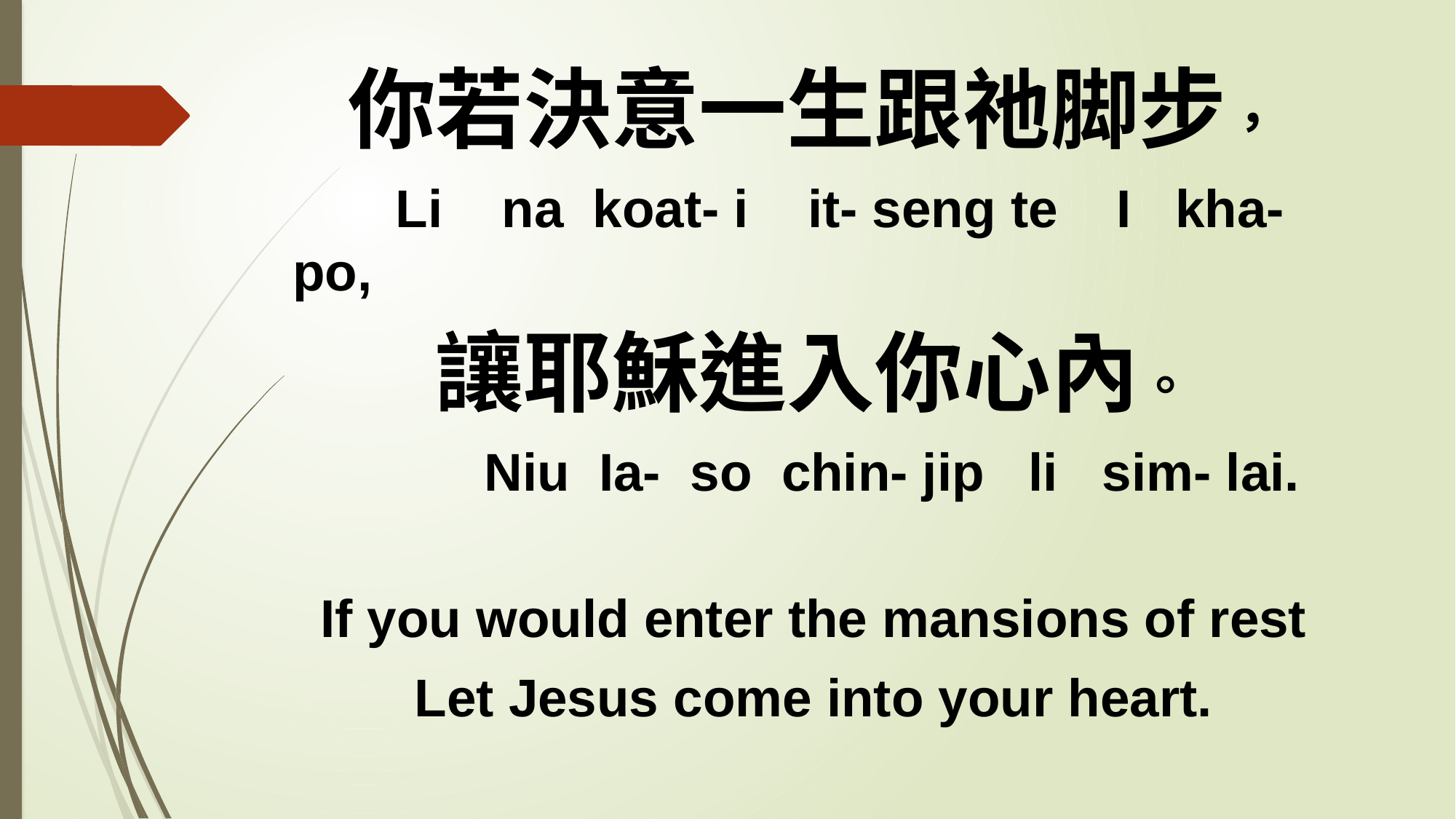

你若決意一生跟祂脚步，
       Li    na  koat- i    it- seng te    I   kha- po,
讓耶穌進入你心內。
             Niu  Ia-  so  chin- jip   li   sim- lai.

If you would enter the mansions of rest
Let Jesus come into your heart.